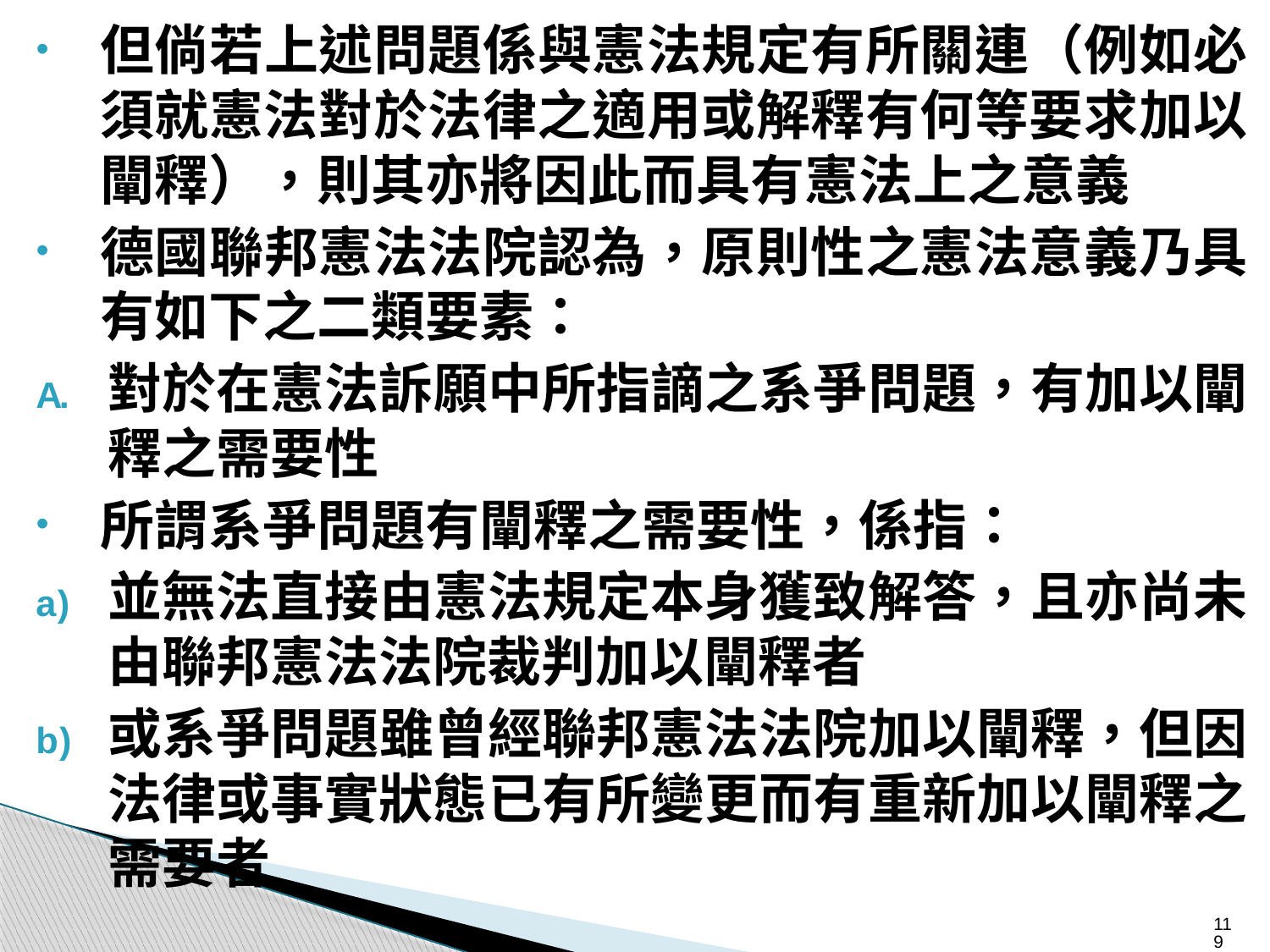

但倘若上述問題係與憲法規定有所關連（例如必須就憲法對於法律之適用或解釋有何等要求加以闡釋），則其亦將因此而具有憲法上之意義
德國聯邦憲法法院認為，原則性之憲法意義乃具有如下之二類要素：
對於在憲法訴願中所指謫之系爭問題，有加以闡釋之需要性
所謂系爭問題有闡釋之需要性，係指：
並無法直接由憲法規定本身獲致解答，且亦尚未由聯邦憲法法院裁判加以闡釋者
或系爭問題雖曾經聯邦憲法法院加以闡釋，但因法律或事實狀態已有所變更而有重新加以闡釋之需要者
119